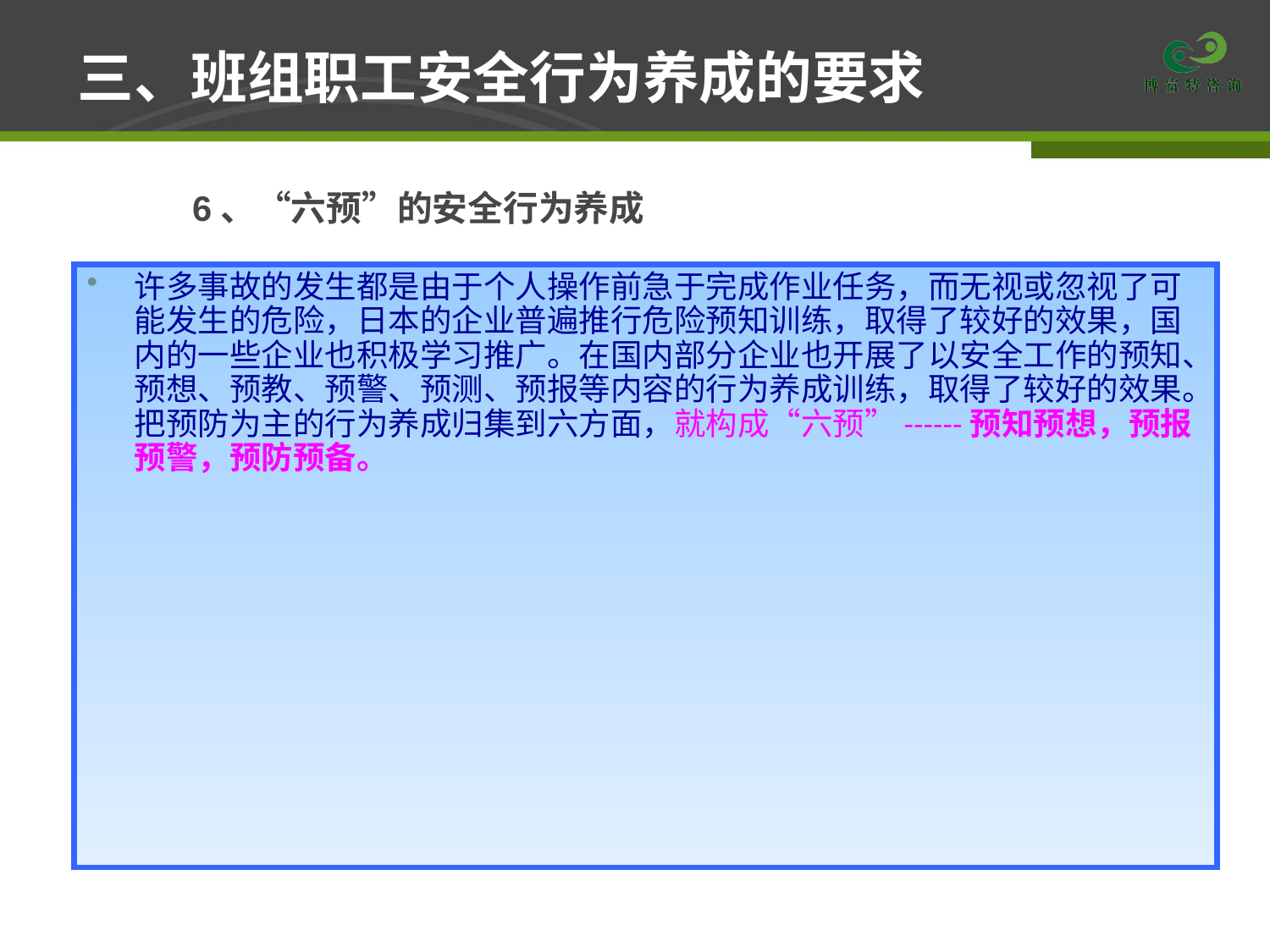

# 三、班组职工安全行为养成的要求
6、“六预”的安全行为养成
许多事故的发生都是由于个人操作前急于完成作业任务，而无视或忽视了可能发生的危险，日本的企业普遍推行危险预知训练，取得了较好的效果，国内的一些企业也积极学习推广。在国内部分企业也开展了以安全工作的预知、预想、预教、预警、预测、预报等内容的行为养成训练，取得了较好的效果。把预防为主的行为养成归集到六方面，就构成“六预”------预知预想，预报预警，预防预备。
67